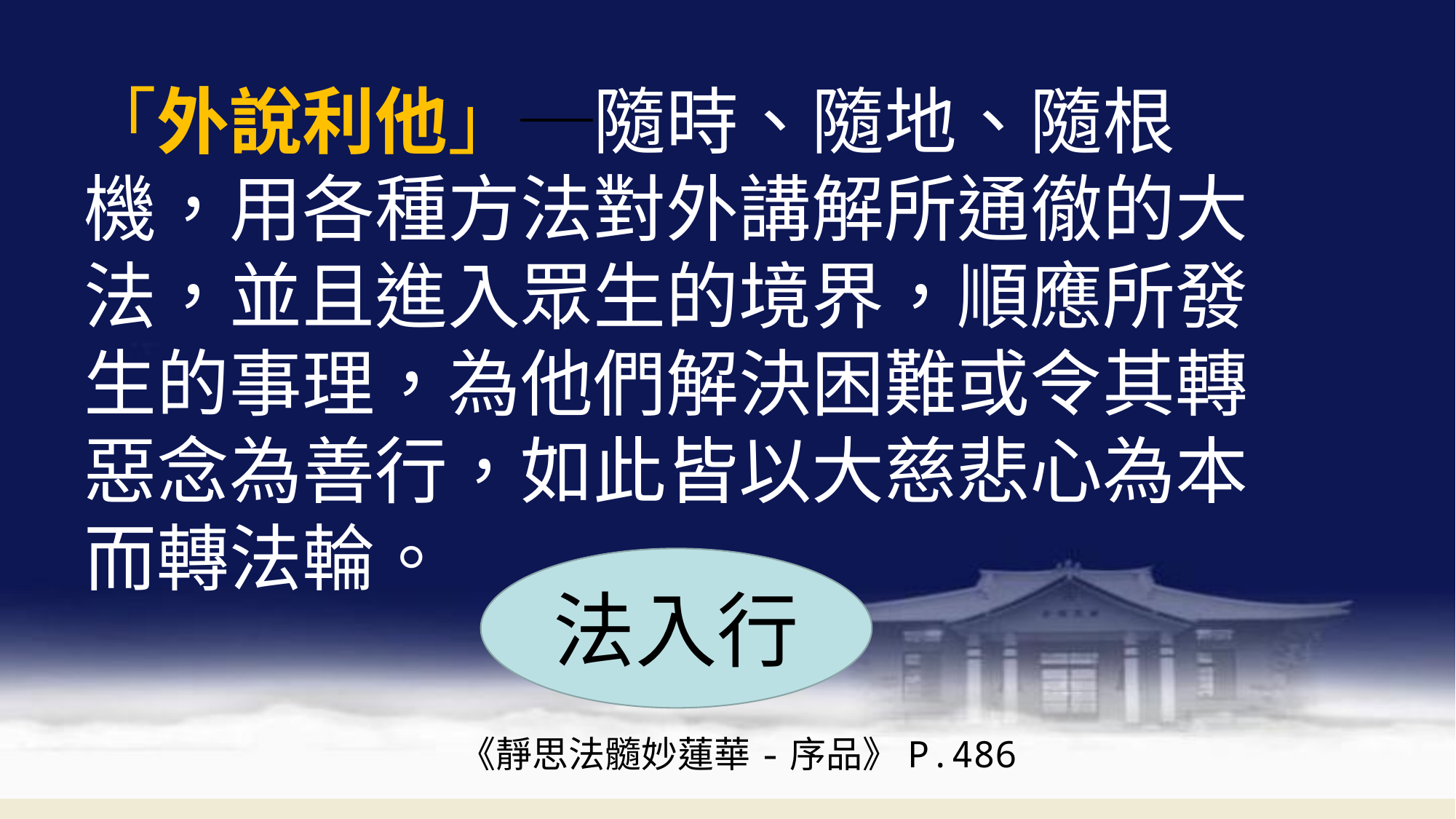

「外說利他」─隨時、隨地、隨根機，用各種方法對外講解所通徹的大法，並且進入眾生的境界，順應所發生的事理，為他們解決困難或令其轉惡念為善行，如此皆以大慈悲心為本而轉法輪。
法入行
《靜思法髓妙蓮華-序品》P.486